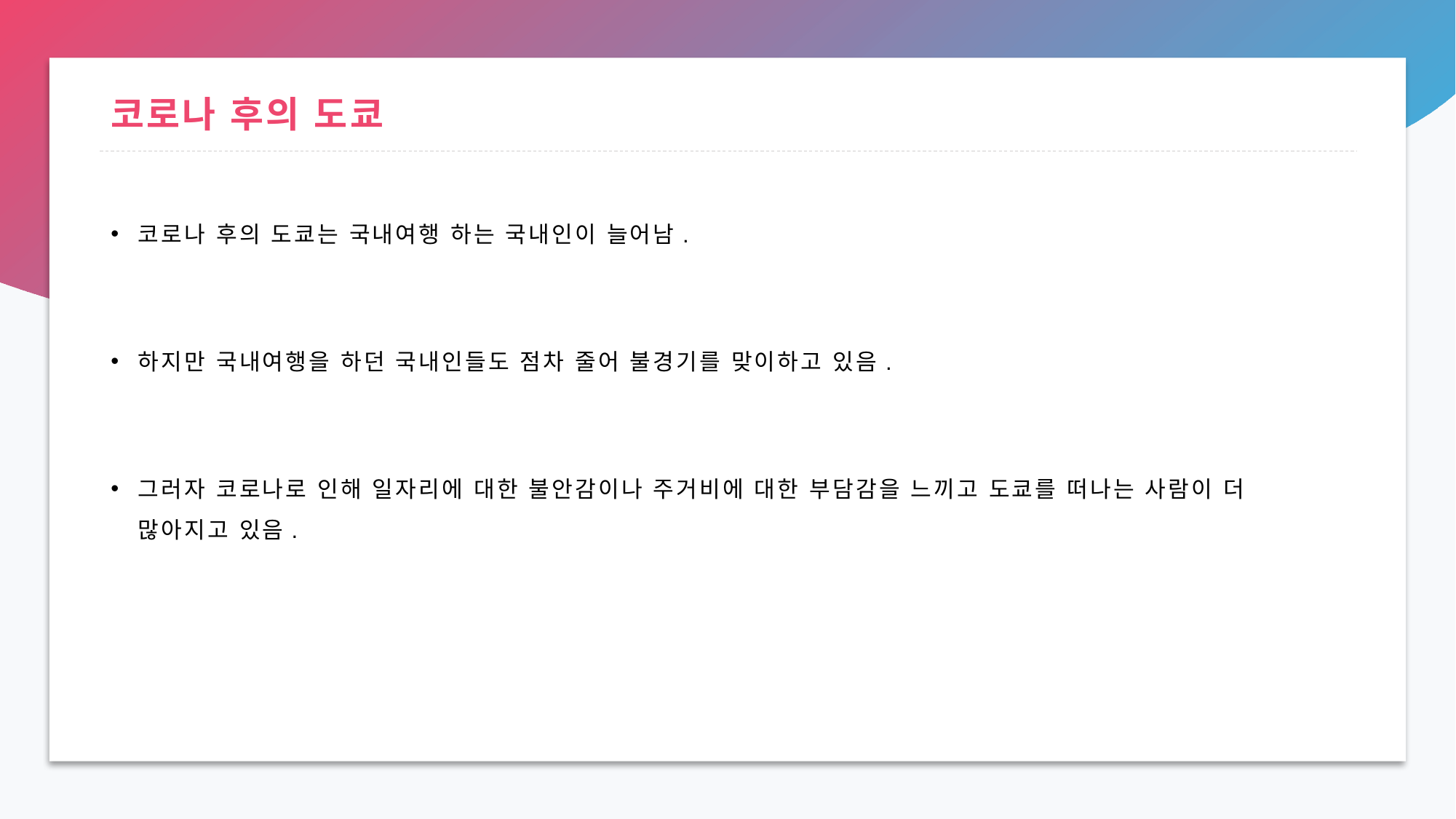

# 코로나 후의 도쿄

코로나 후의 도쿄는 국내여행 하는 국내인이 늘어남.

하지만 국내여행을 하던 국내인들도 점차 줄어 불경기를 맞이하고 있음.

그러자 코로나로 인해 일자리에 대한 불안감이나 주거비에 대한 부담감을 느끼고 도쿄를 떠나는 사람이 더 많아지고 있음.